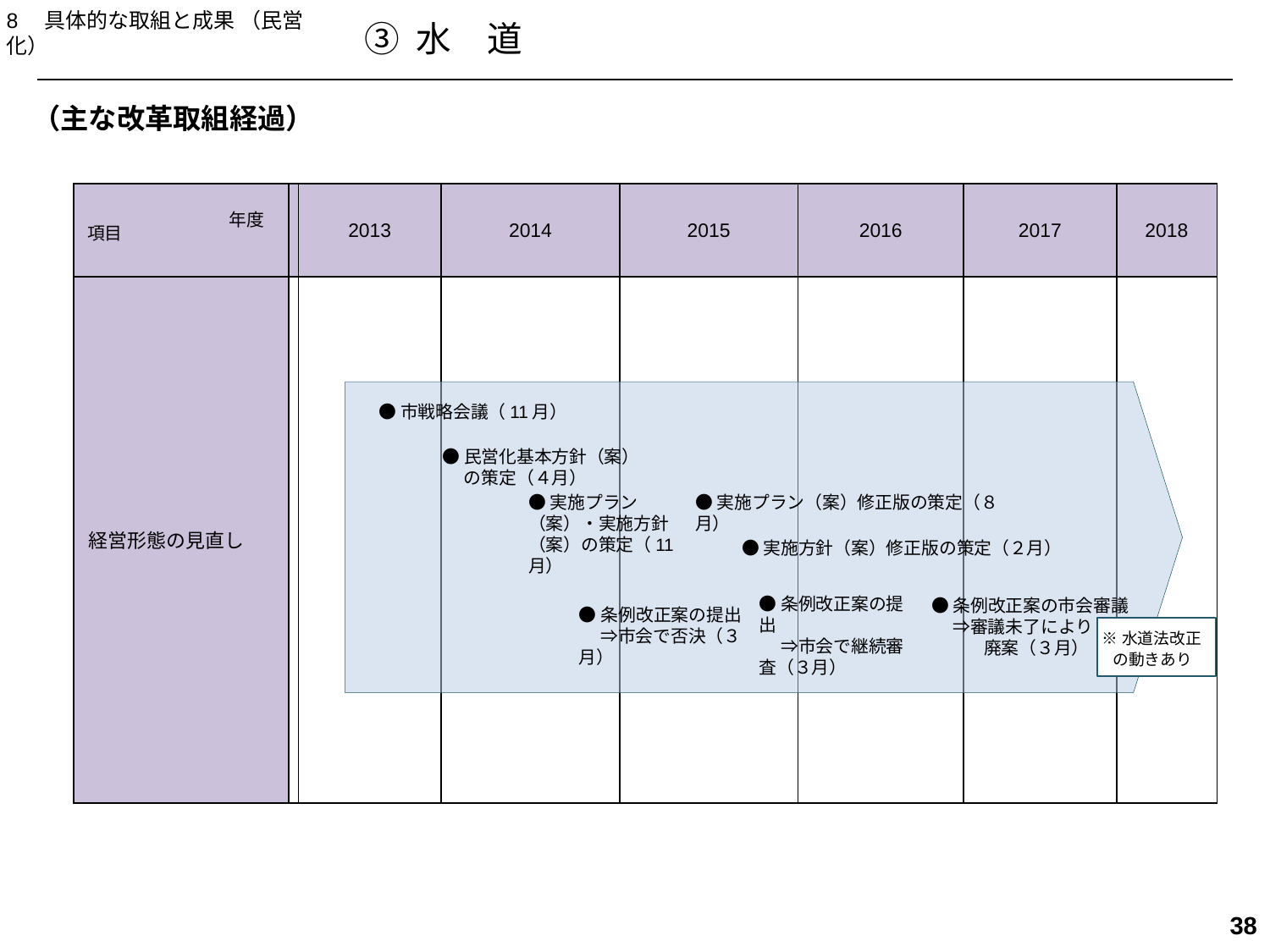

8　具体的な取組と成果 （民営化）
③ 水　道
（主な改革取組経過）
|  |  | 2013 | 2014 | 2015 | 2016 | 2017 | 2018 |
| --- | --- | --- | --- | --- | --- | --- | --- |
| 経営形態の見直し |  |  |  |  |  |  |  |
年度
項目

●市戦略会議（11月）
●民営化基本方針（案）
　 の策定（４月）
●実施プラン（案）修正版の策定（８月）
●実施プラン（案）・実施方針（案）の策定（11月）
●実施方針（案）修正版の策定（２月）
●条例改正案の市会審議
　 ⇒審議未了により
　　　廃案（３月）
●条例改正案の提出
　 ⇒市会で否決（３月）
●条例改正案の提出
　 ⇒市会で継続審査（３月）
※水道法改正
   の動きあり
38